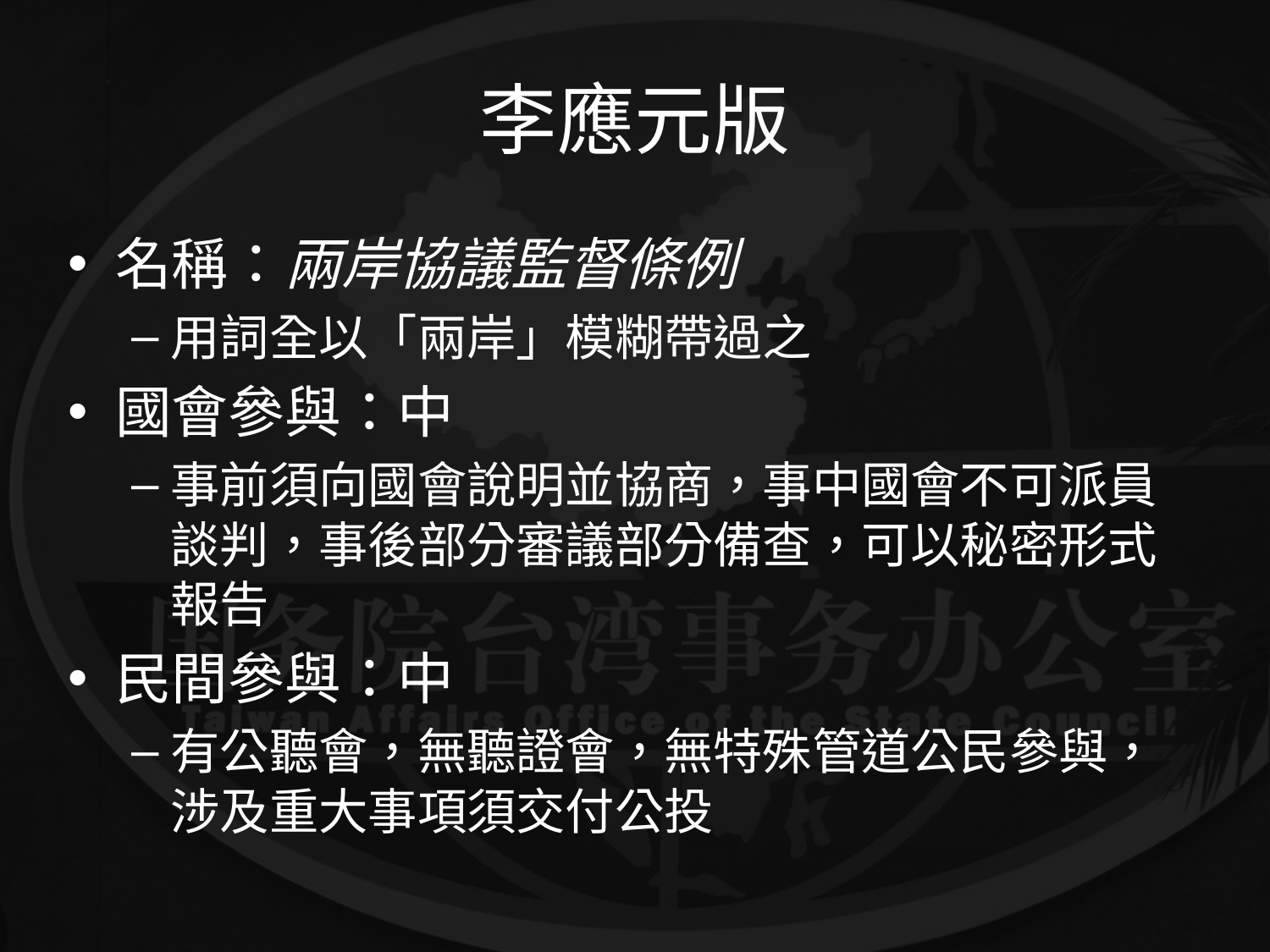

# 李應元版
名稱：兩岸協議監督條例
用詞全以「兩岸」模糊帶過之
國會參與：中
事前須向國會說明並協商，事中國會不可派員談判，事後部分審議部分備查，可以秘密形式報告
民間參與：中
有公聽會，無聽證會，無特殊管道公民參與，涉及重大事項須交付公投